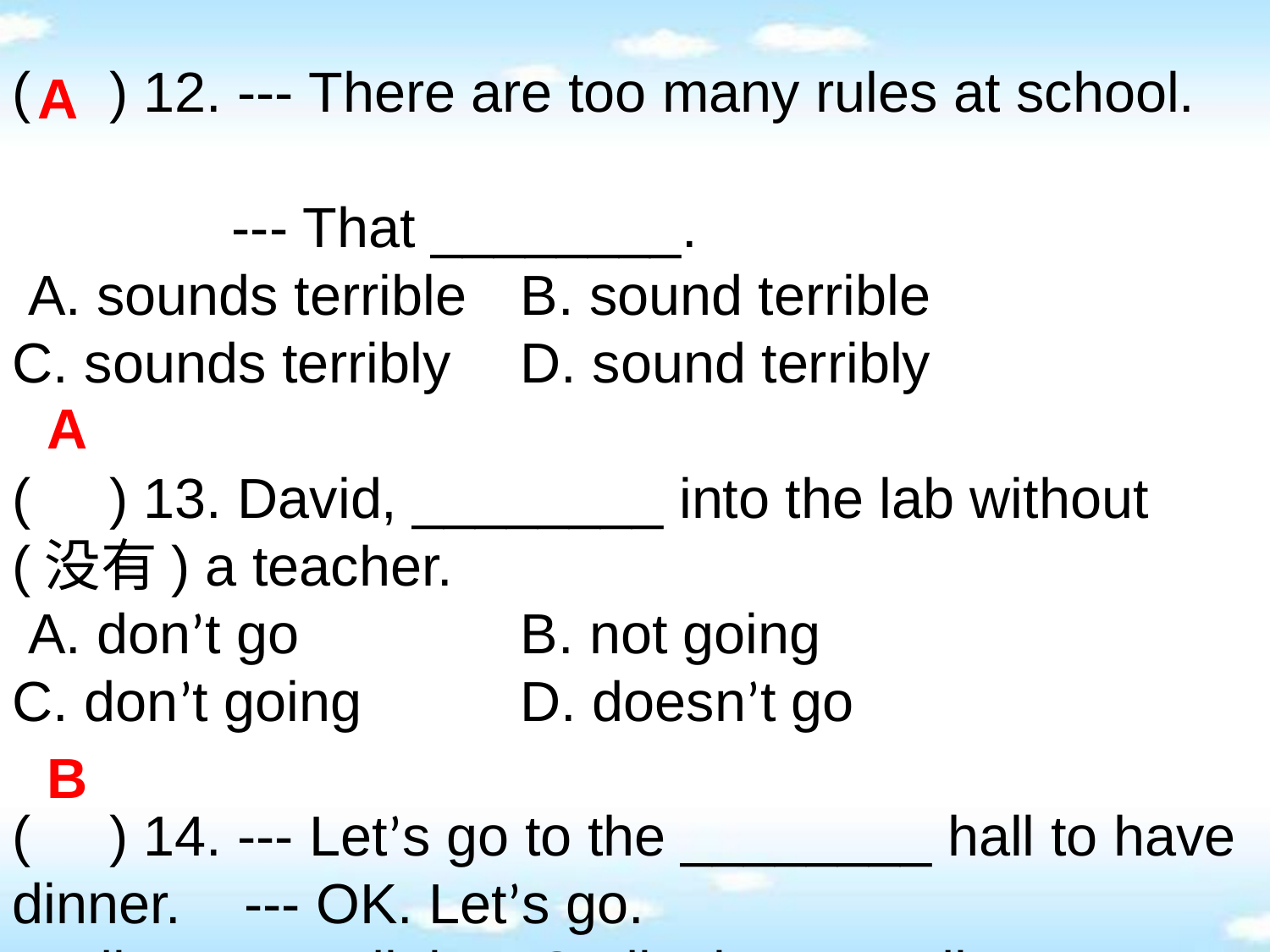

(     ) 12. --- There are too many rules at school.
              --- That ________.
 A. sounds terrible   	B. sound terrible
C. sounds terribly    	D. sound terribly

(     ) 13. David, ________ into the lab without (没有) a teacher.
 A. don’t go        	B. not going
C. don’t going   	D. doesn’t go

(     ) 14. --- Let’s go to the ________ hall to have dinner.    --- OK. Let’s go.
A. dinner   B. dining  C. dinning    D. diner
A
A
B